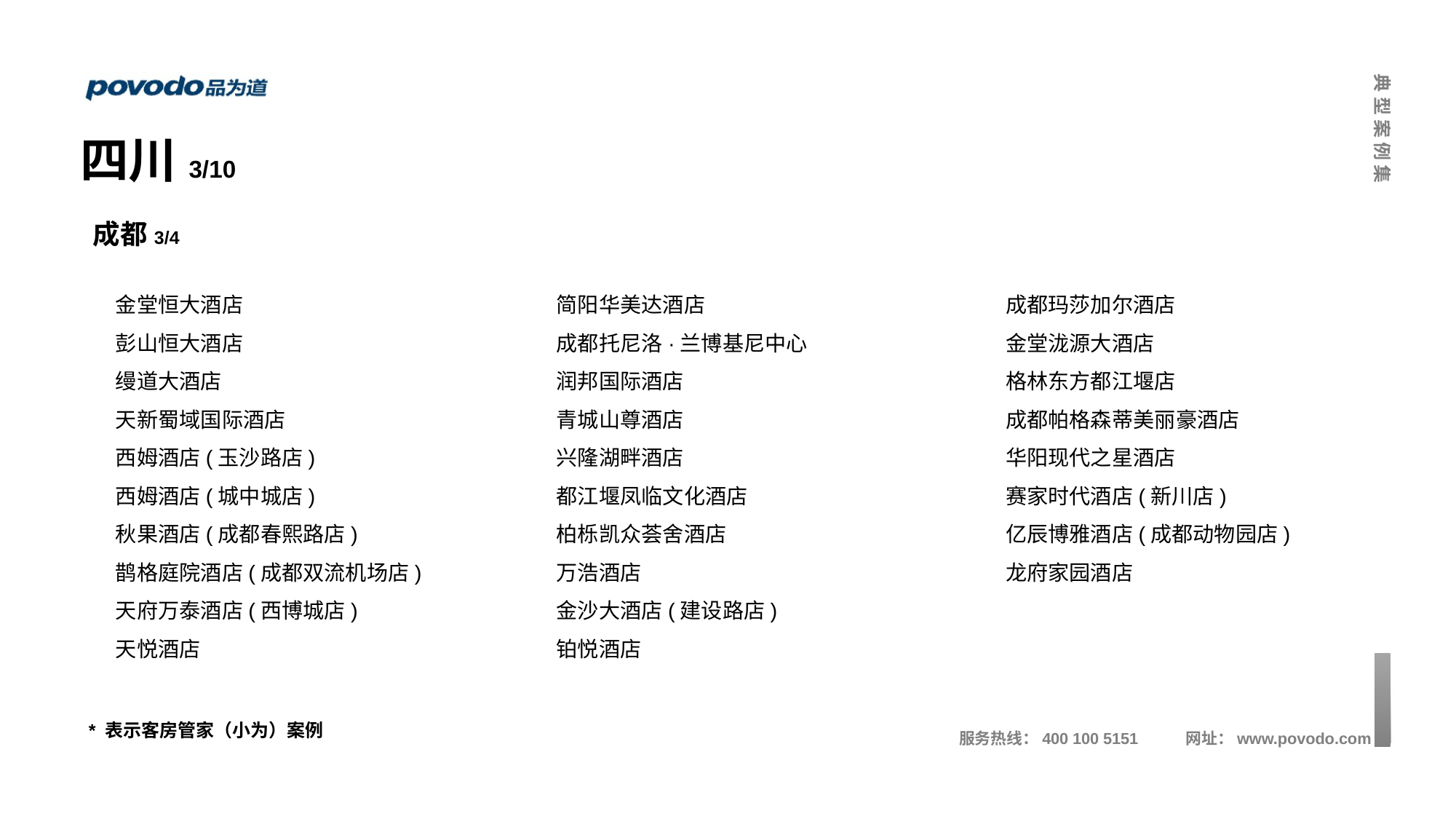

四川3/10
成都3/4
金堂恒大酒店
彭山恒大酒店
缦道大酒店
天新蜀域国际酒店
西姆酒店(玉沙路店)
西姆酒店(城中城店)
秋果酒店(成都春熙路店)
鹊格庭院酒店(成都双流机场店)
天府万泰酒店(西博城店)
天悦酒店
简阳华美达酒店
成都托尼洛·兰博基尼中心
润邦国际酒店
青城山尊酒店
兴隆湖畔酒店
都江堰凤临文化酒店
柏栎凯众荟舍酒店
万浩酒店
金沙大酒店(建设路店)
铂悦酒店
成都玛莎加尔酒店
金堂泷源大酒店
格林东方都江堰店
成都帕格森蒂美丽豪酒店
华阳现代之星酒店
赛家时代酒店(新川店)
亿辰博雅酒店(成都动物园店)
龙府家园酒店